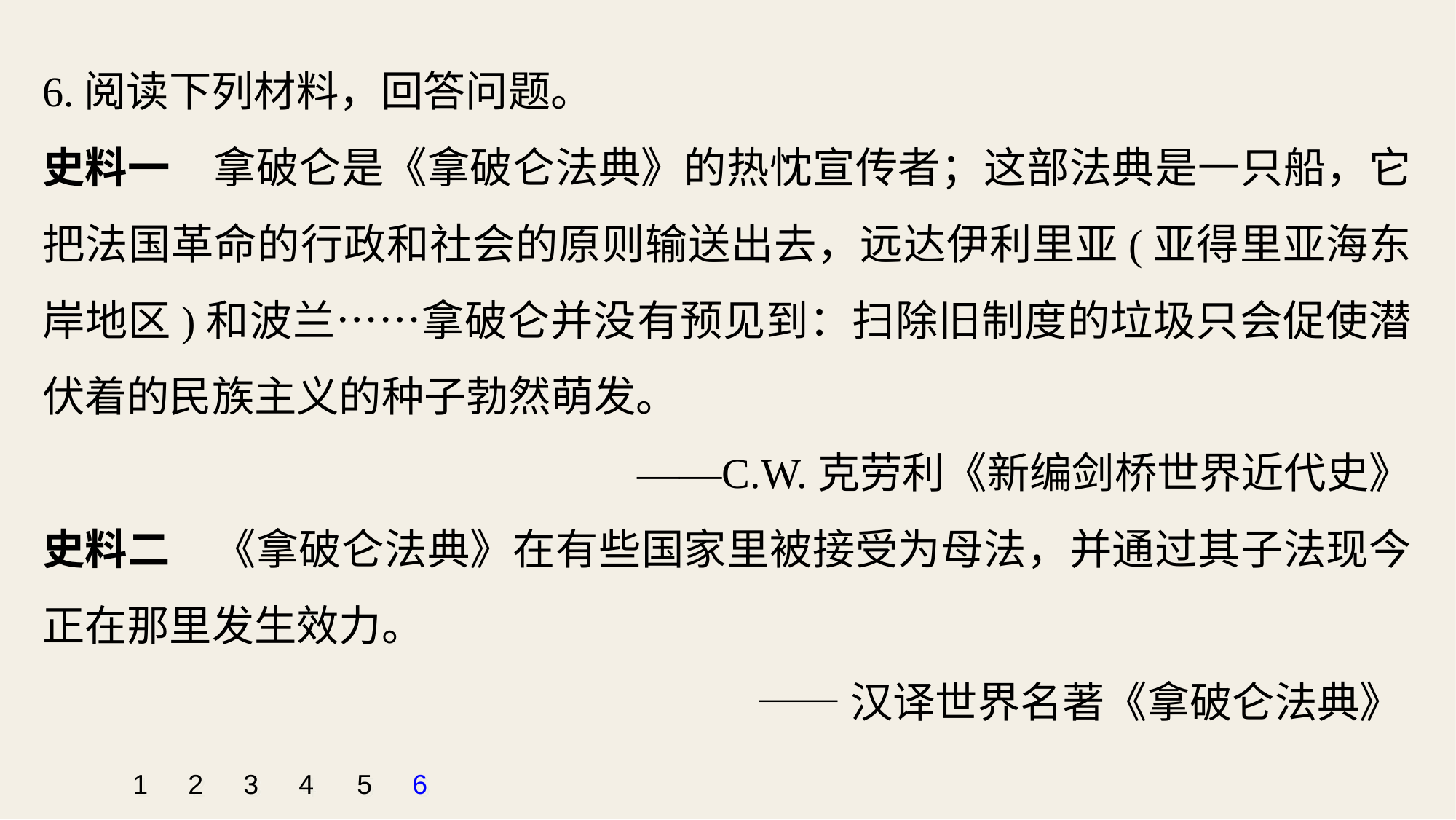

6.阅读下列材料，回答问题。
史料一　拿破仑是《拿破仑法典》的热忱宣传者；这部法典是一只船，它把法国革命的行政和社会的原则输送出去，远达伊利里亚(亚得里亚海东岸地区)和波兰……拿破仑并没有预见到：扫除旧制度的垃圾只会促使潜伏着的民族主义的种子勃然萌发。
——C.W.克劳利《新编剑桥世界近代史》
史料二　《拿破仑法典》在有些国家里被接受为母法，并通过其子法现今正在那里发生效力。
——汉译世界名著《拿破仑法典》
1
2
3
4
5
6